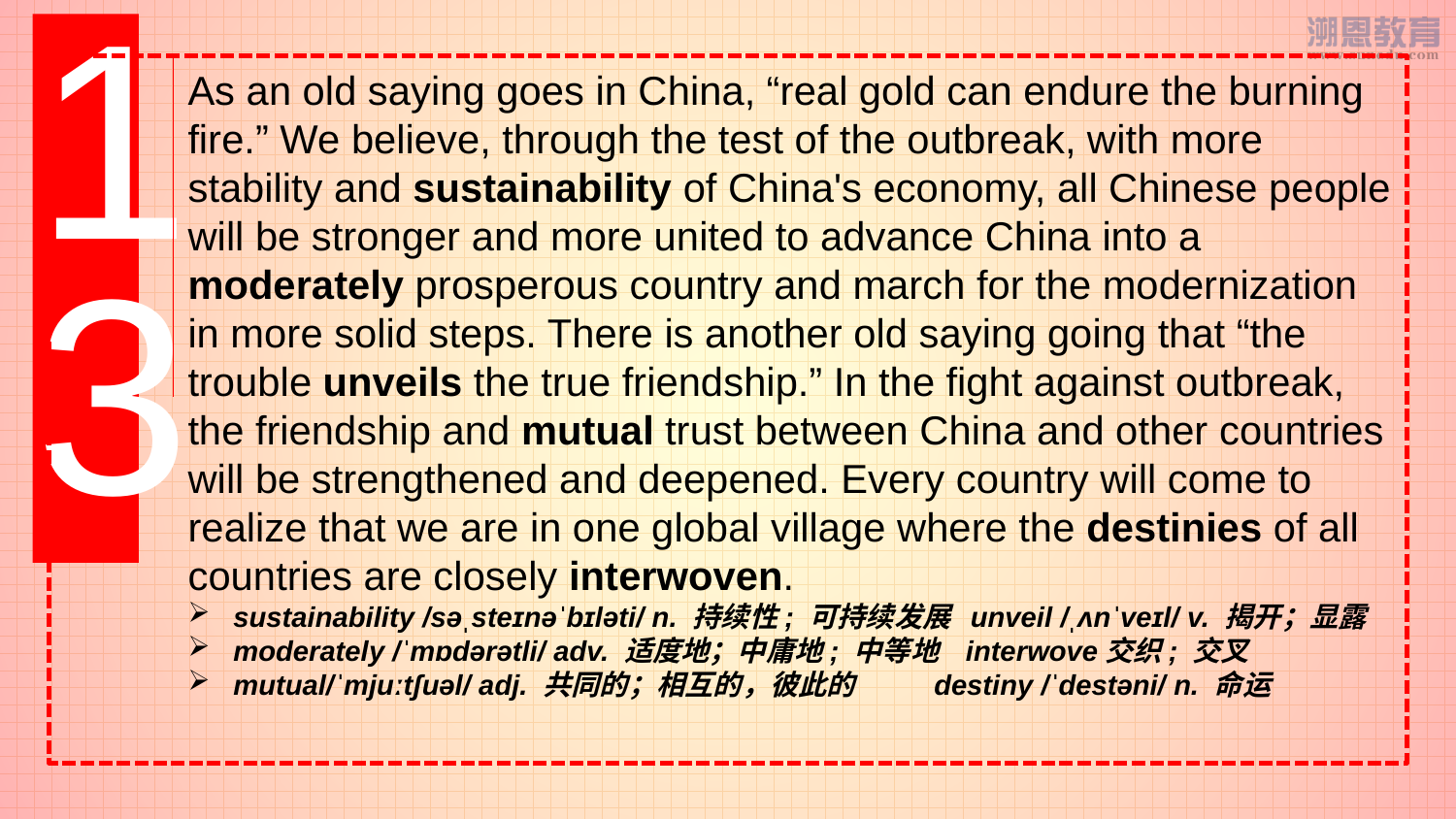

1
3

As an old saying goes in China, “real gold can endure the burning fire.” We believe, through the test of the outbreak, with more stability and sustainability of China's economy, all Chinese people will be stronger and more united to advance China into a moderately prosperous country and march for the modernization in more solid steps. There is another old saying going that “the trouble unveils the true friendship.” In the fight against outbreak, the friendship and mutual trust between China and other countries will be strengthened and deepened. Every country will come to realize that we are in one global village where the destinies of all countries are closely interwoven.
sustainability /səˌsteɪnəˈbɪləti/ n. 持续性; 可持续发展  unveil /ˌʌnˈveɪl/ v. 揭开；显露
moderately /ˈmɒdərətli/ adv. 适度地；中庸地; 中等地   interwove交织; 交叉
mutual/ˈmjuːtʃuəl/ adj. 共同的；相互的，彼此的           destiny /ˈdestəni/ n. 命运